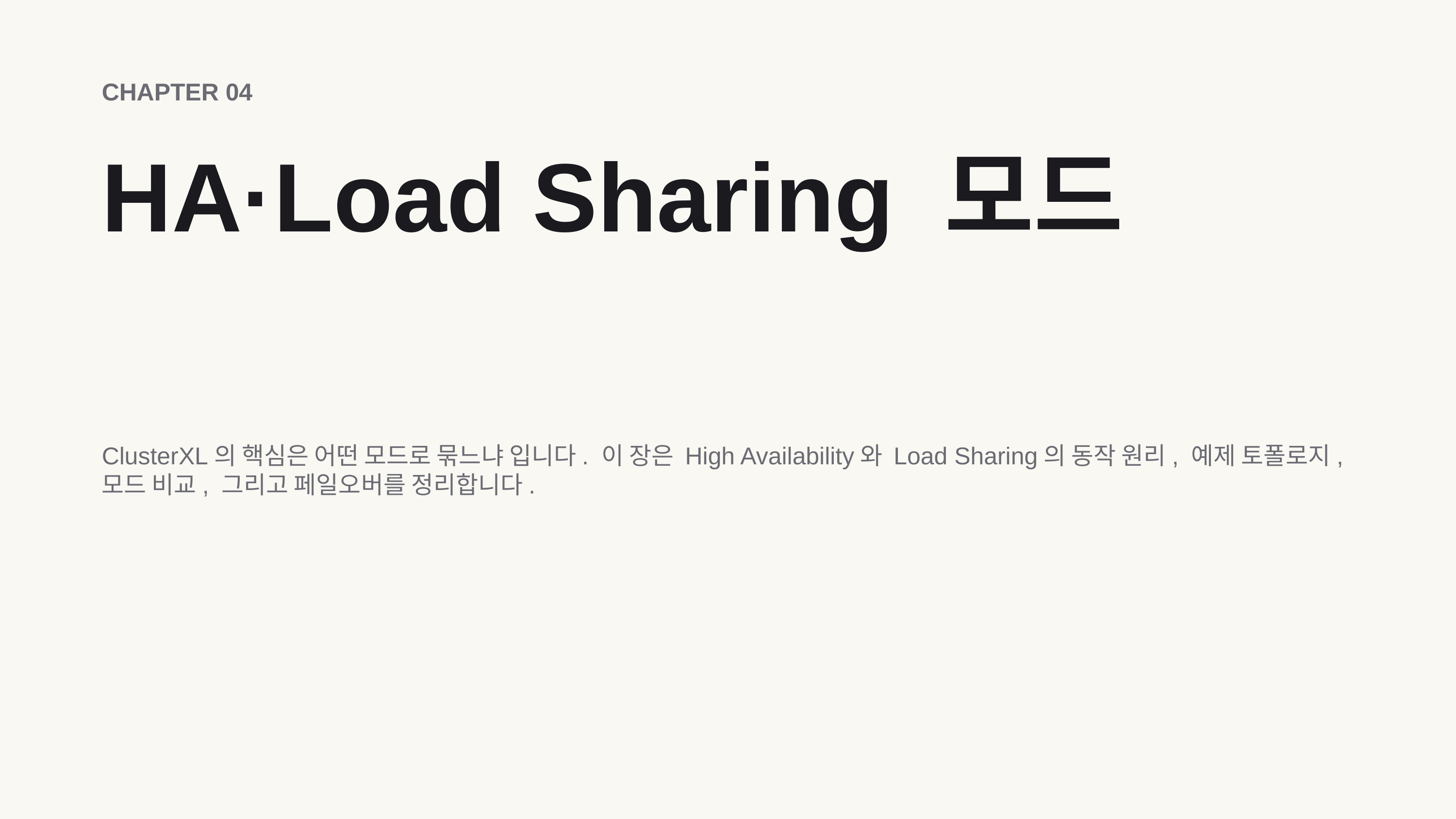

CHAPTER 04
HA·Load Sharing 모드
ClusterXL의 핵심은 어떤 모드로 묶느냐 입니다. 이 장은 High Availability와 Load Sharing의 동작 원리, 예제 토폴로지, 모드 비교, 그리고 페일오버를 정리합니다.